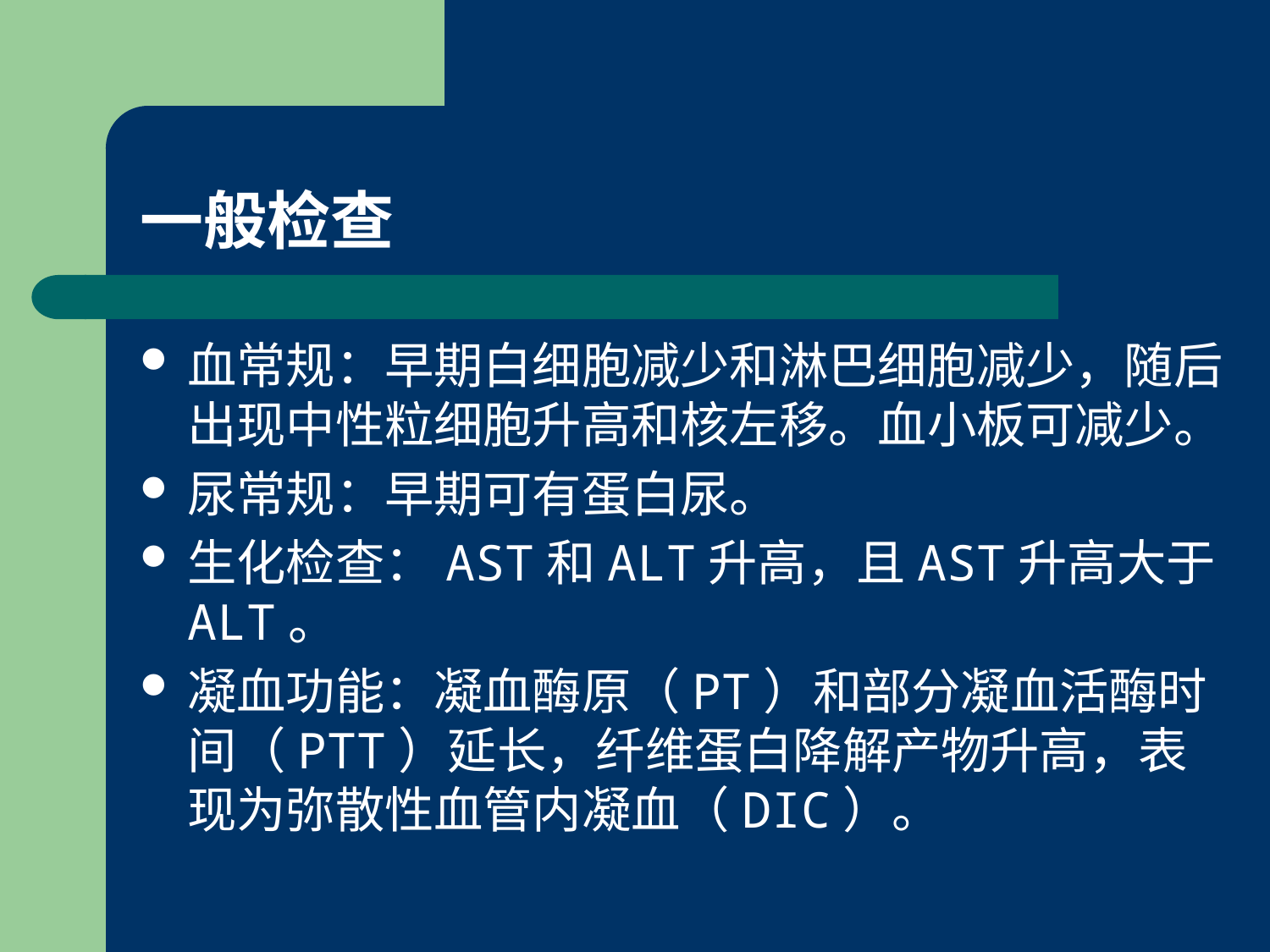

# 一般检查
血常规：早期白细胞减少和淋巴细胞减少，随后出现中性粒细胞升高和核左移。血小板可减少。
尿常规：早期可有蛋白尿。
生化检查：AST和ALT升高，且AST升高大于ALT。
凝血功能：凝血酶原（PT）和部分凝血活酶时间（PTT）延长，纤维蛋白降解产物升高，表现为弥散性血管内凝血（DIC）。